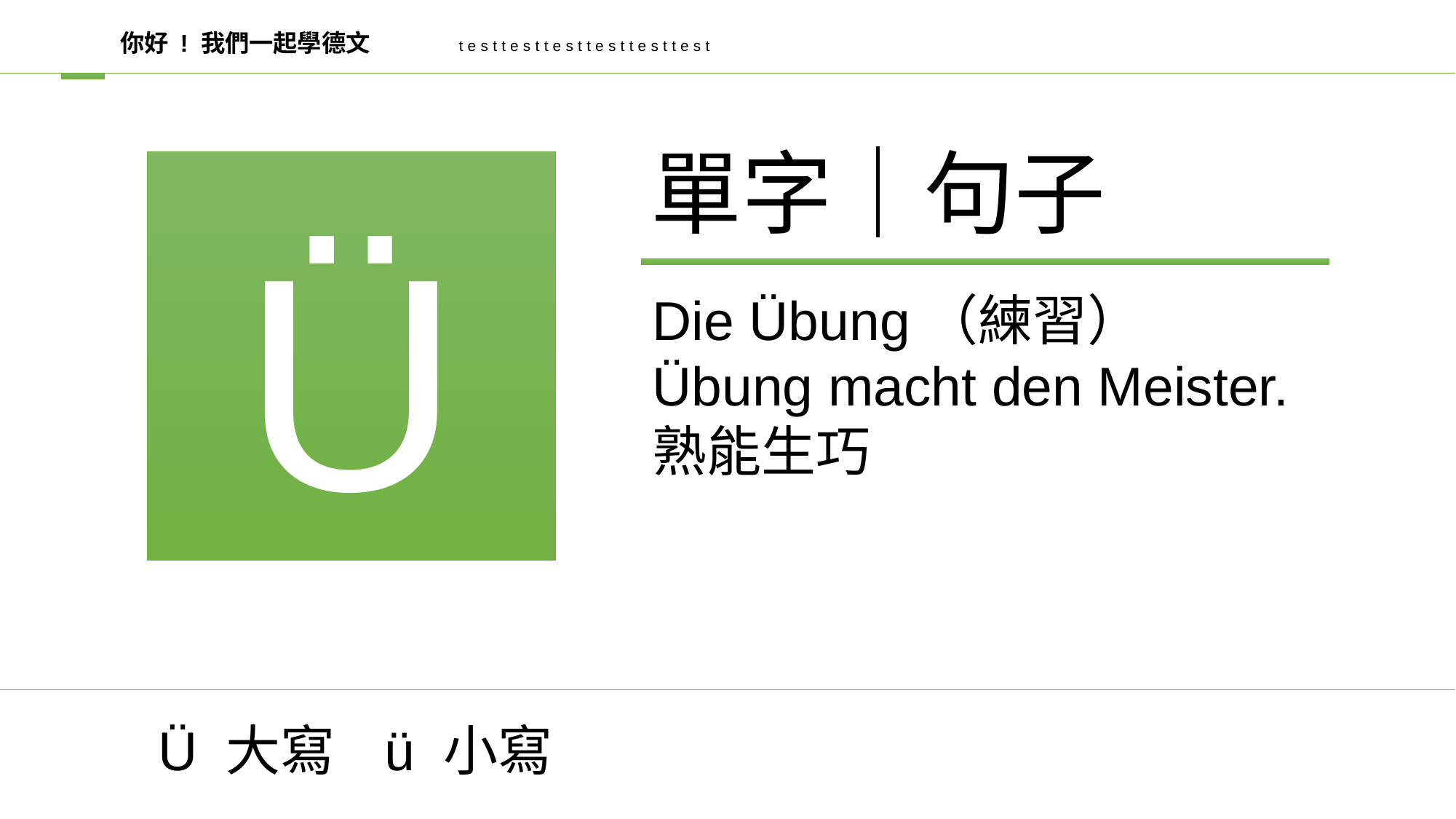

你好 ! 我們一起學德文
testtesttesttesttesttest

單字│句子

Ü

Die Übung（練習）
Übung macht den Meister.
熟能生巧

Ü 大寫   ü 小寫